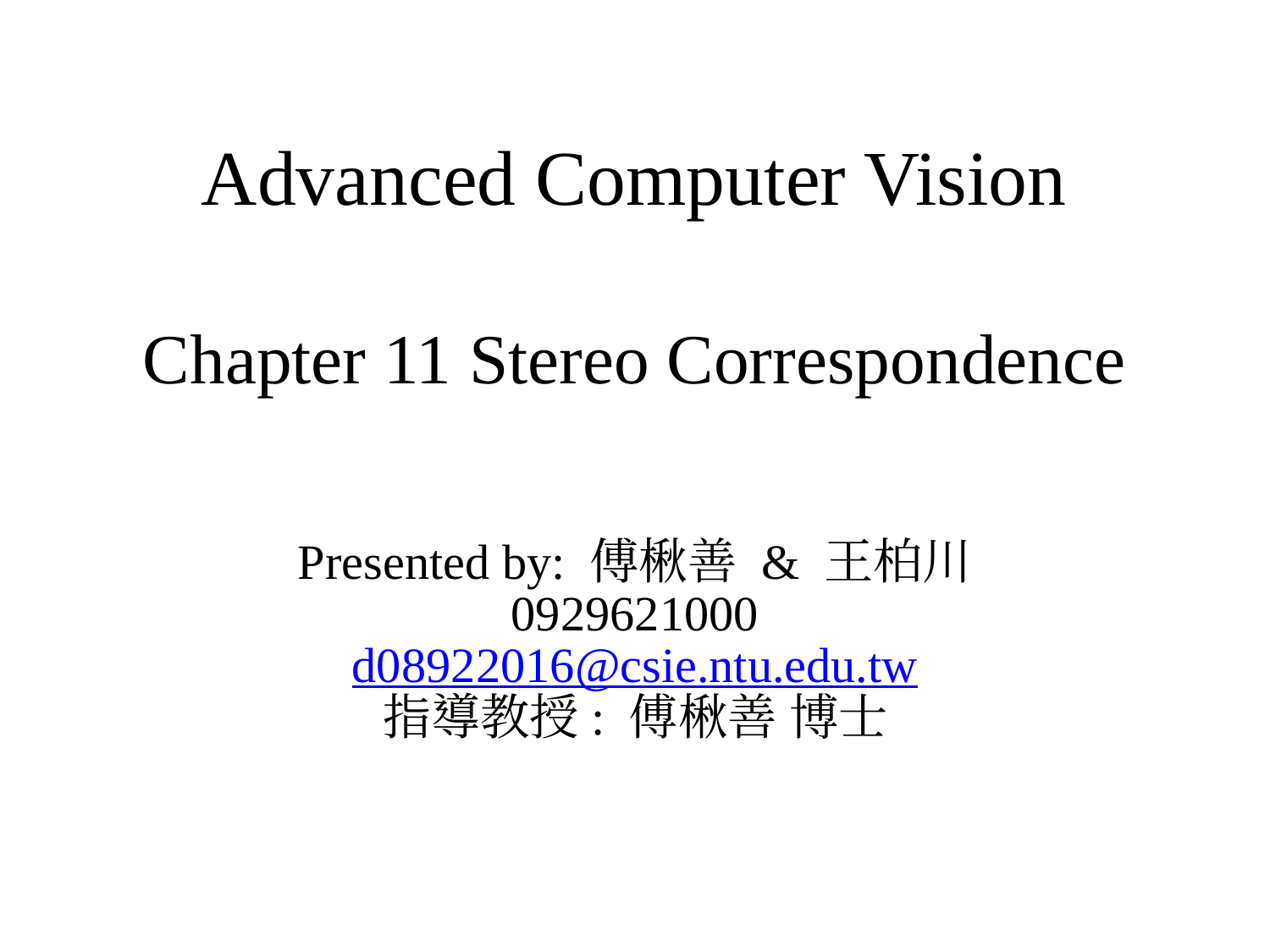

# Advanced Computer Vision Chapter 11 Stereo Correspondence
Presented by: 傅楸善 & 王柏川
0929621000
d08922016@csie.ntu.edu.tw
指導教授: 傅楸善 博士